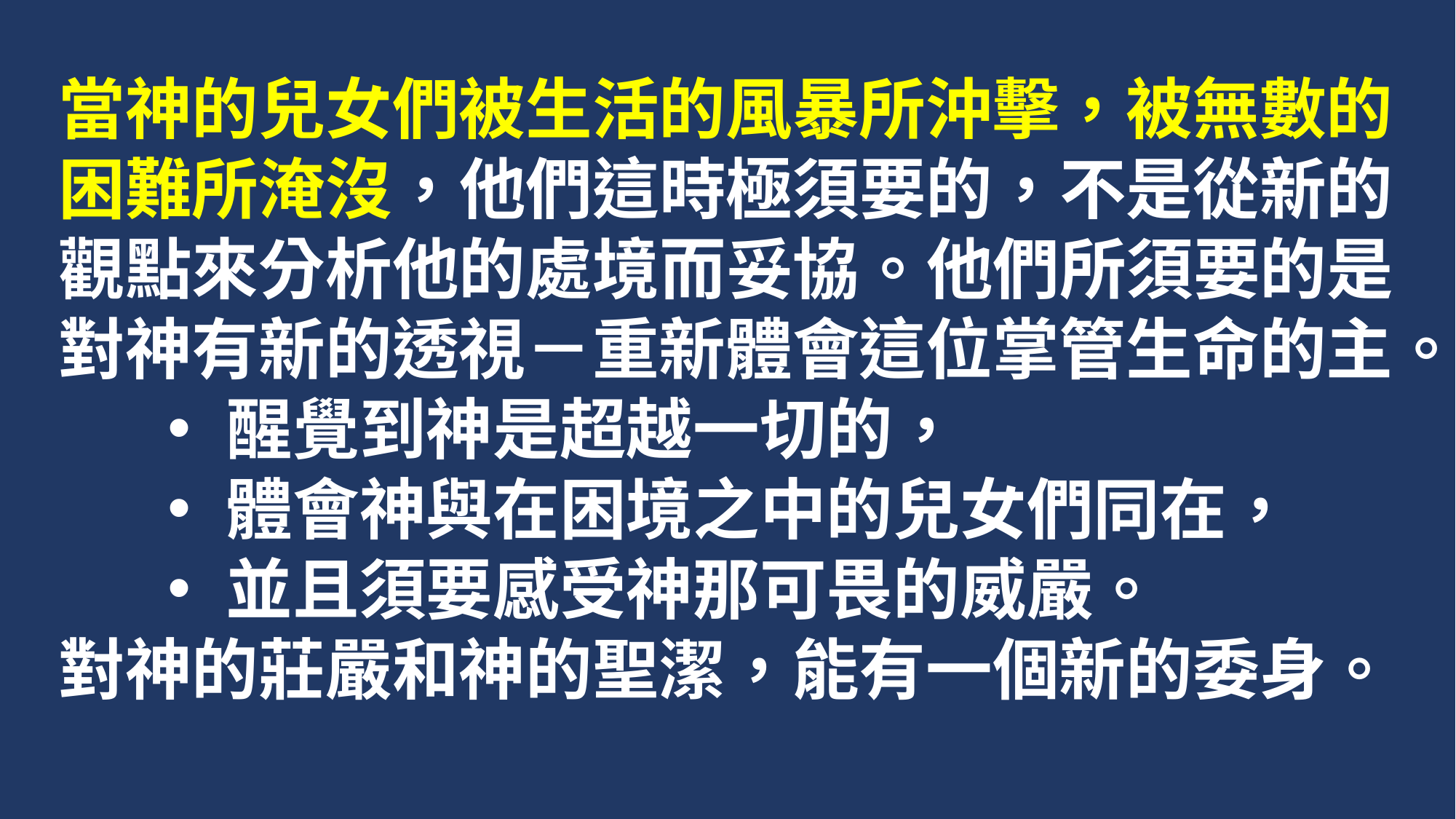

當神的兒女們被生活的風暴所沖擊，被無數的困難所淹沒，他們這時極須要的，不是從新的觀點來分析他的處境而妥協。他們所須要的是對神有新的透視－重新體會這位掌管生命的主。
 醒覺到神是超越一切的，
 體會神與在困境之中的兒女們同在，
 並且須要感受神那可畏的威嚴。
對神的莊嚴和神的聖潔，能有一個新的委身。